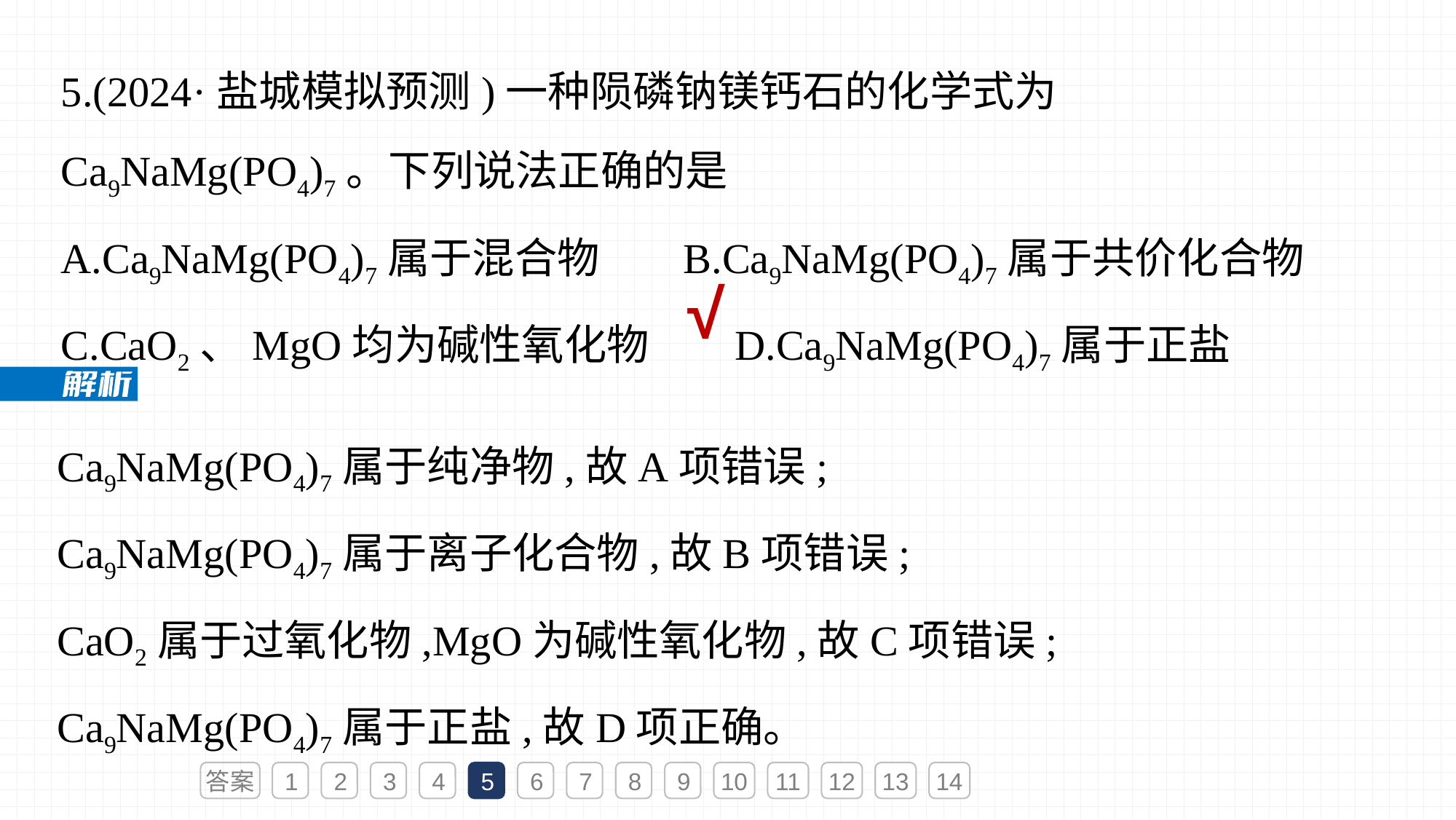

5.(2024·盐城模拟预测)一种陨磷钠镁钙石的化学式为Ca9NaMg(PO4)7。下列说法正确的是
A.Ca9NaMg(PO4)7属于混合物	       B.Ca9NaMg(PO4)7属于共价化合物
C.CaO2、MgO均为碱性氧化物        D.Ca9NaMg(PO4)7属于正盐
√

Ca9NaMg(PO4)7属于纯净物,故A项错误;
Ca9NaMg(PO4)7属于离子化合物,故B项错误;
CaO2属于过氧化物,MgO为碱性氧化物,故C项错误;
Ca9NaMg(PO4)7属于正盐,故D项正确。
答案
1
2
3
4
5
6
7
8
9
10
11
12
13
14